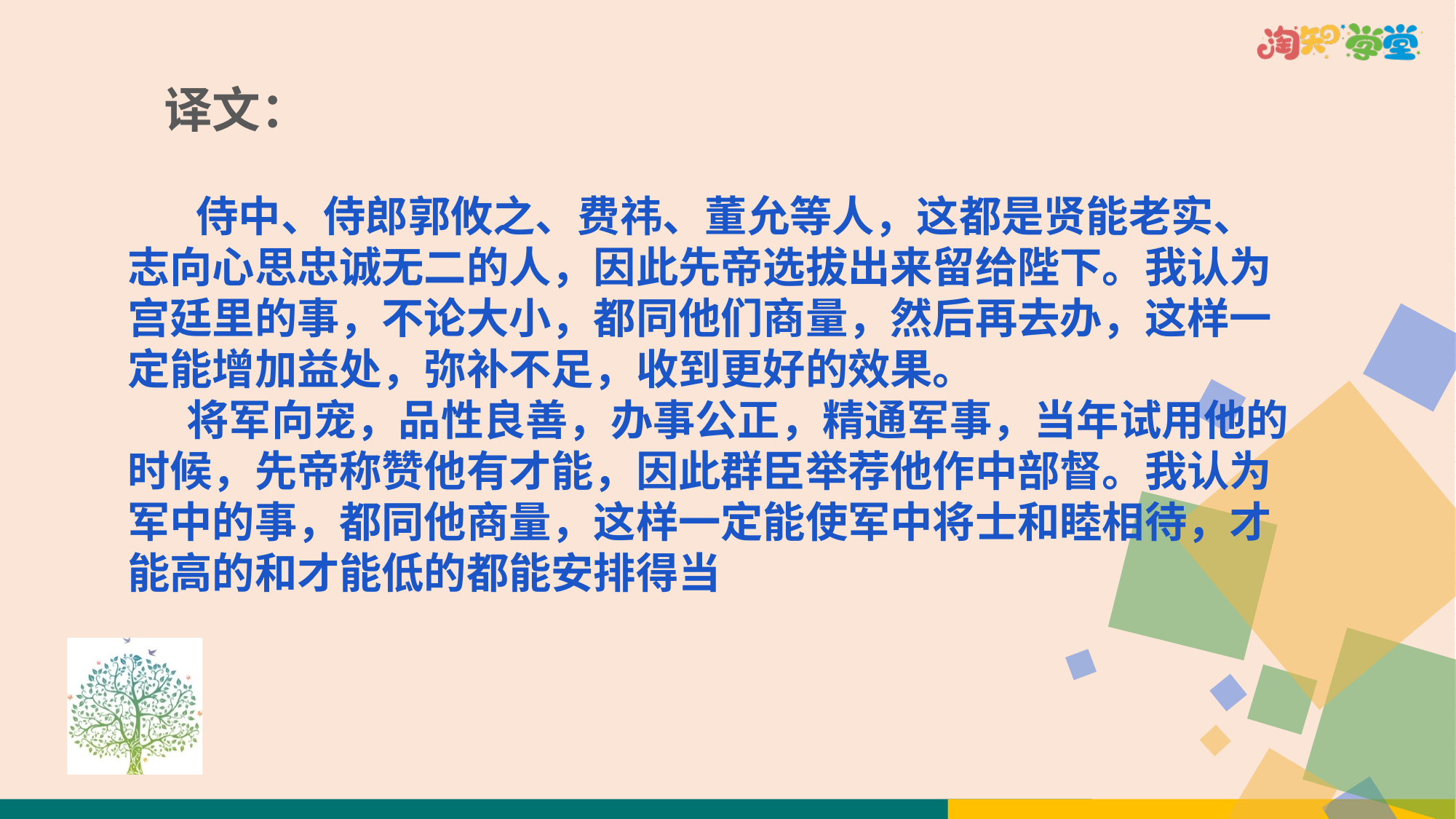

译文：
   侍中、侍郎郭攸之、费祎、董允等人，这都是贤能老实、志向心思忠诚无二的人，因此先帝选拔出来留给陛下。我认为宫廷里的事，不论大小，都同他们商量，然后再去办，这样一定能增加益处，弥补不足，收到更好的效果。
  将军向宠，品性良善，办事公正，精通军事，当年试用他的时候，先帝称赞他有才能，因此群臣举荐他作中部督。我认为军中的事，都同他商量，这样一定能使军中将士和睦相待，才能高的和才能低的都能安排得当